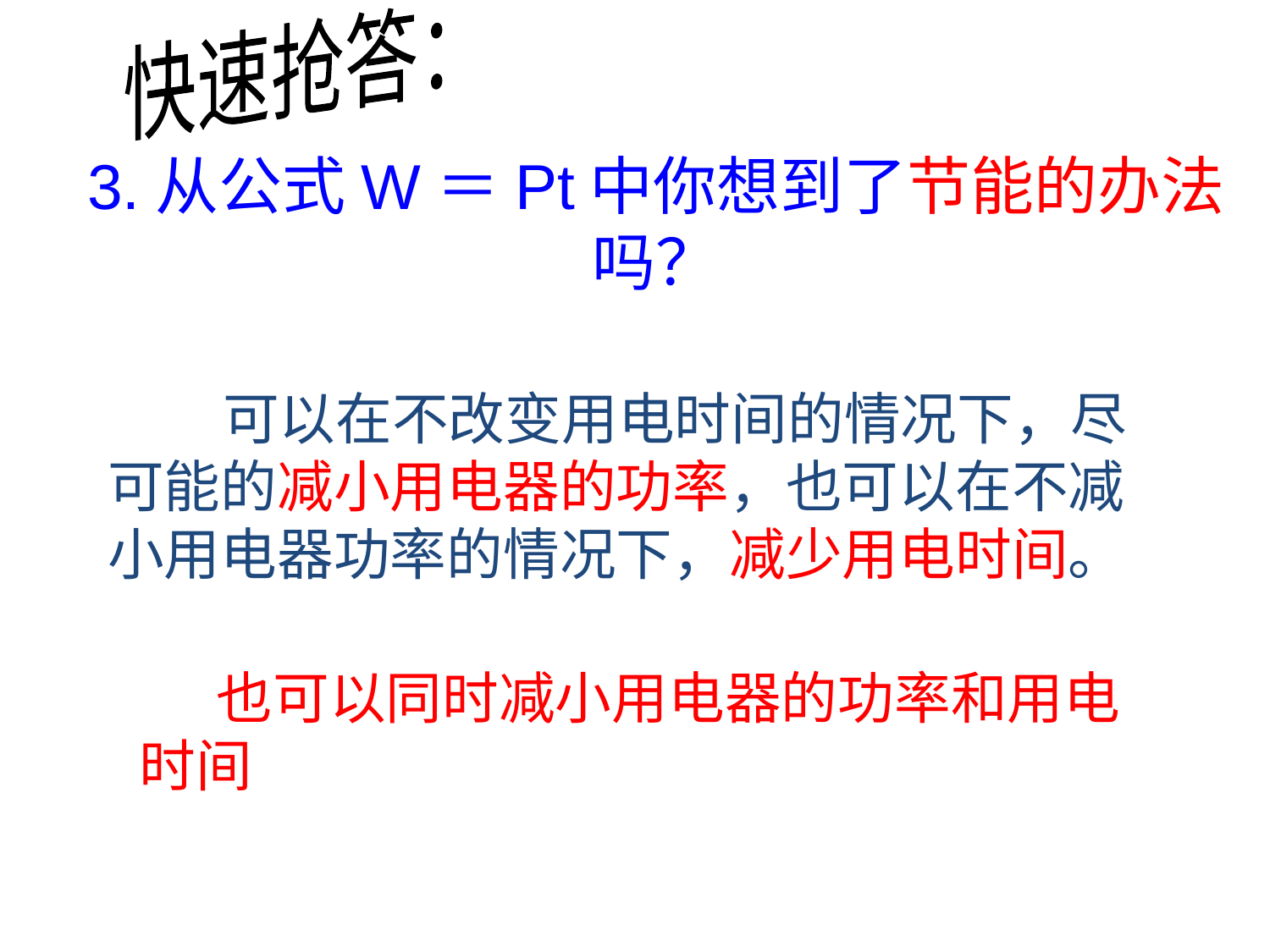

快速抢答：
3.从公式W＝Pt中你想到了节能的办法吗？
        可以在不改变用电时间的情况下，尽可能的减小用电器的功率，也可以在不减小用电器功率的情况下，减少用电时间。
     也可以同时减小用电器的功率和用电时间